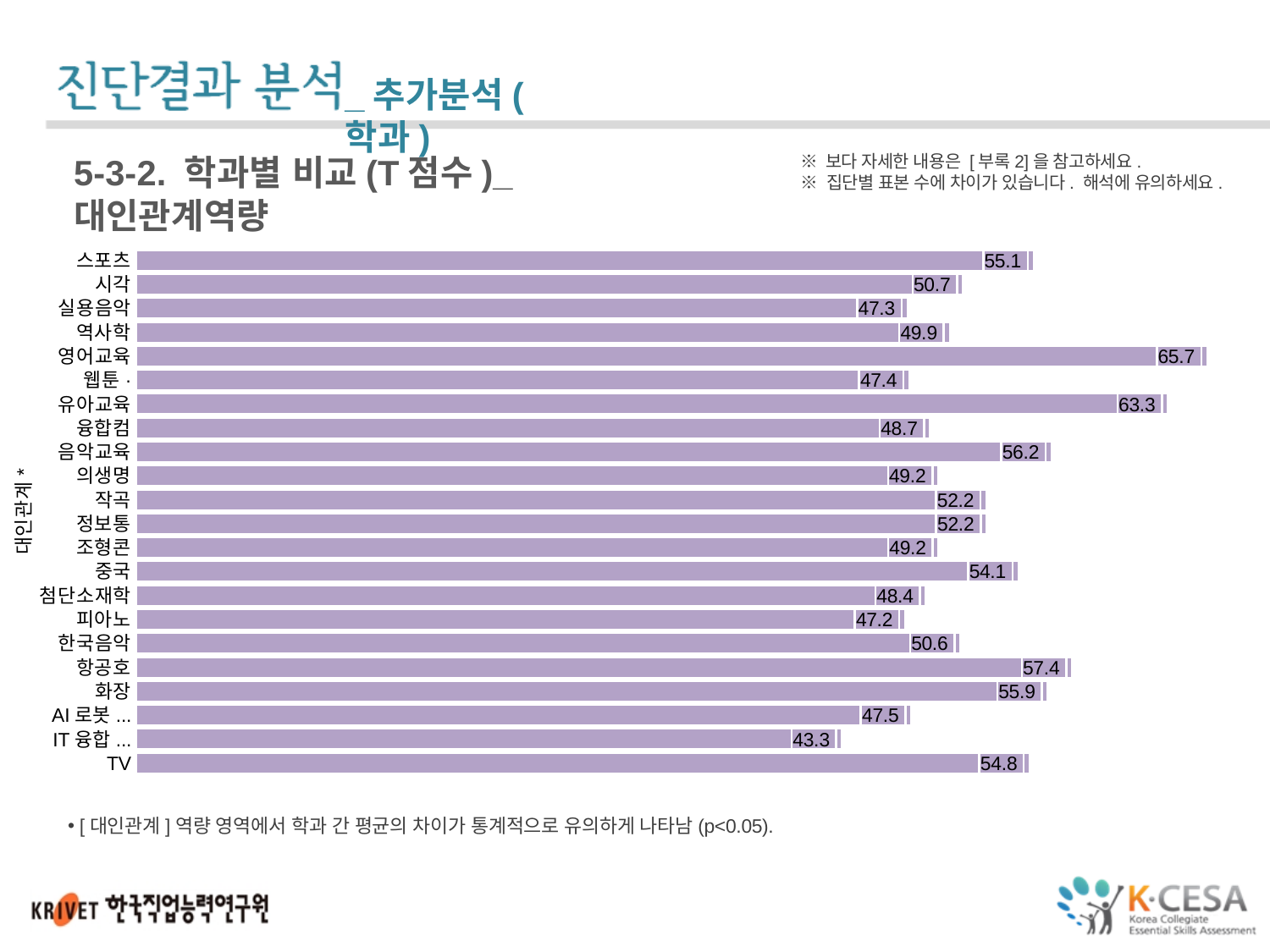

_추가분석(학과)
※ 보다 자세한 내용은 [부록2]을 참고하세요.
※ 집단별 표본 수에 차이가 있습니다. 해석에 유의하세요.
5-3-2. 학과별 비교(T점수)_대인관계역량

### Chart

| Category |  |
|---|---|
| 스포츠건강관리학 | 55.0695238095238 |
| 시각디자인학 | 50.7252380952381 |
| 실용음악 | 47.32187499999999 |
| 역사학 | 49.90739130434782 |
| 영어교육 | 65.73782608695652 |
| 웹툰·애니메이션과(웹툰) | 47.433157894736844 |
| 유아교육 | 63.319999999999986 |
| 융합컴퓨터·미디어학 | 48.70590909090909 |
| 음악교육 | 56.1704 |
| 의생명·보건학부 | 49.2228 |
| 작곡 | 52.16499999999999 |
| 정보통신융합공학부 | 52.17565217391305 |
| 조형콘텐츠학부 | 49.229473684210525 |
| 중국어중국학 | 54.1390909090909 |
| 첨단소재학 | 48.44416666666666 |
| 피아노 | 47.174 |
| 한국음악 | 50.57 |
| 항공호텔관광경영학부 | 57.44166666666667 |
| 화장품뷰티학 | 55.94449999999999 |
| AI로봇융합학(AI로봇융합전공) | 47.54391304347825 |
| IT융합전자공학 | 43.29 |
| TV영화학부 | 54.81666666666667 |
[대인관계]역량 영역에서 학과 간 평균의 차이가 통계적으로 유의하게 나타남(p<0.05).